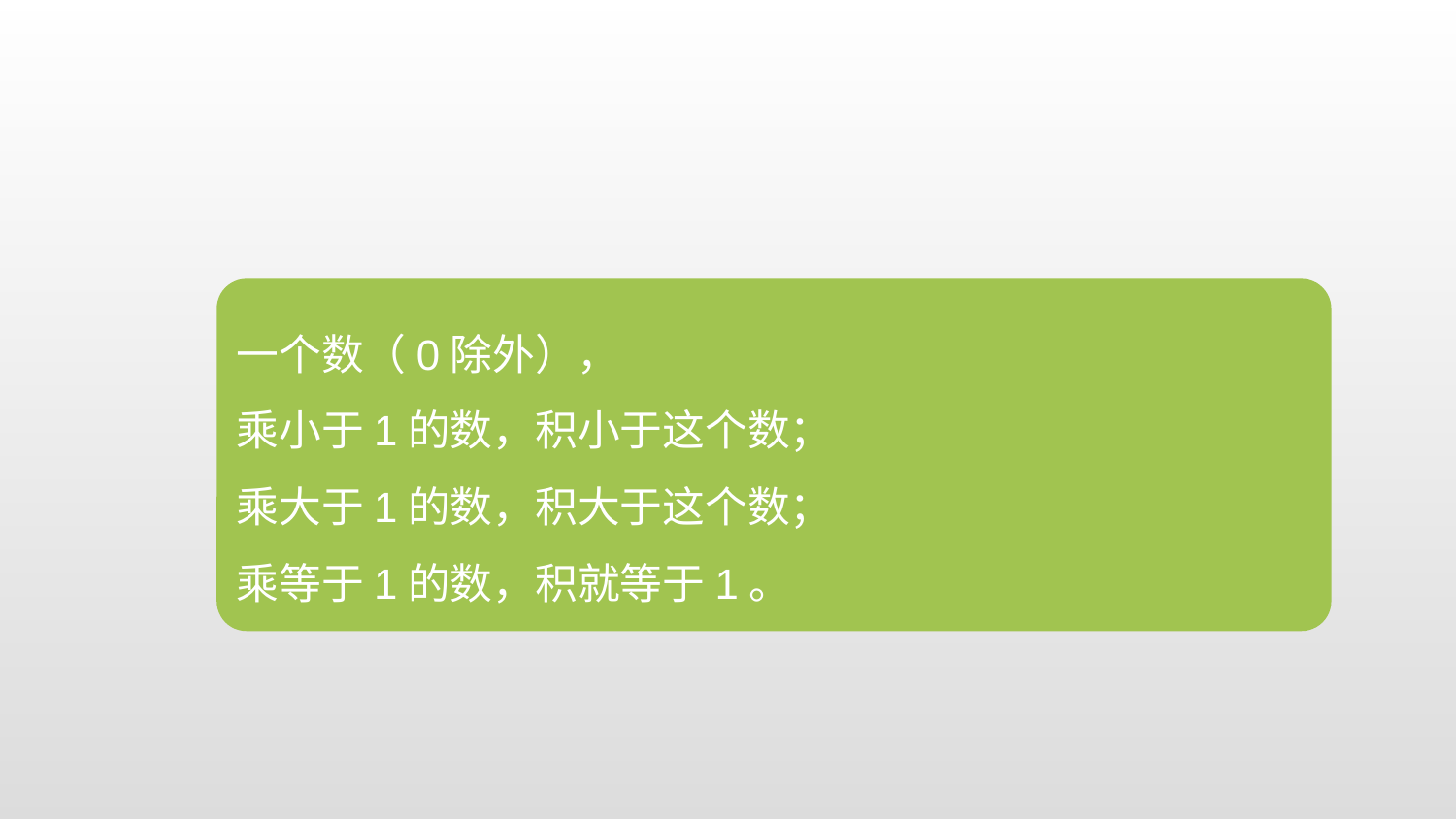

一个数（0除外），
乘小于1的数，积小于这个数；
乘大于1的数，积大于这个数；
乘等于1的数，积就等于1。